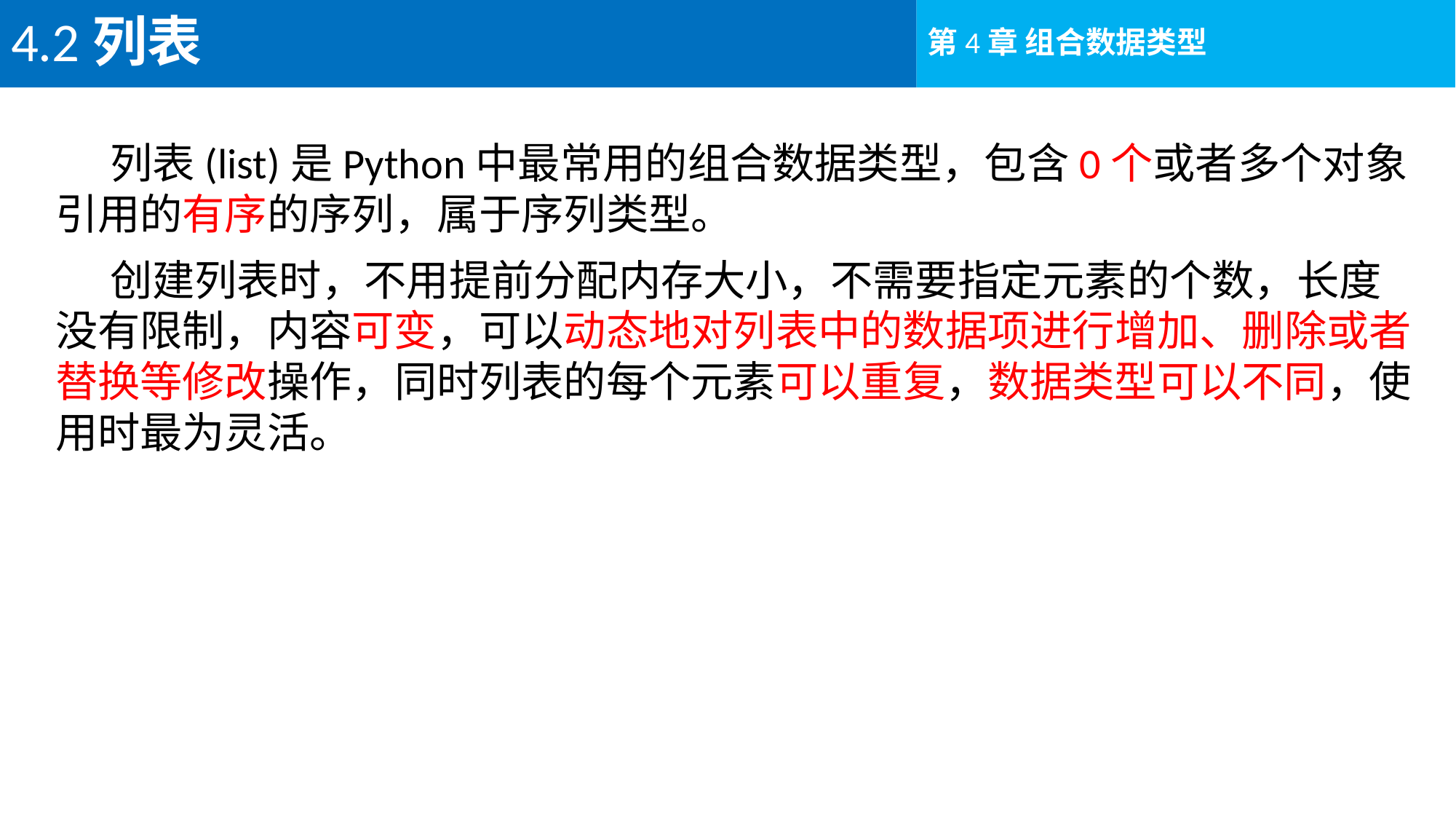

# 4.2列表
列表(list)是Python中最常用的组合数据类型，包含0个或者多个对象引用的有序的序列，属于序列类型。
创建列表时，不用提前分配内存大小，不需要指定元素的个数，长度没有限制，内容可变，可以动态地对列表中的数据项进行增加、删除或者替换等修改操作，同时列表的每个元素可以重复，数据类型可以不同，使用时最为灵活。